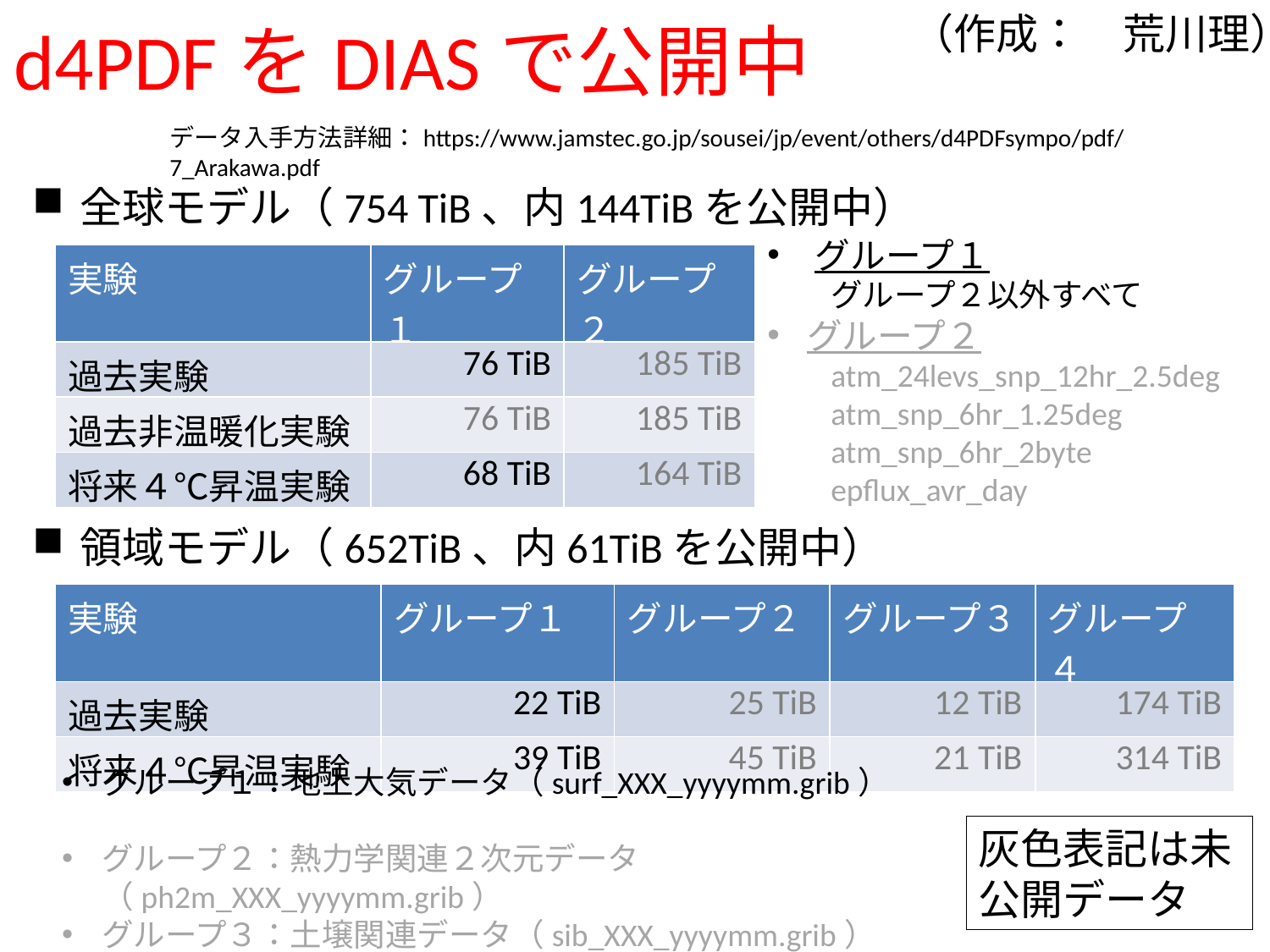

# d4PDFをDIASで公開中
（作成：　荒川理）
データ入手方法詳細：https://www.jamstec.go.jp/sousei/jp/event/others/d4PDFsympo/pdf/7_Arakawa.pdf
全球モデル（754 TiB、内144TiBを公開中）
グループ１
グループ２以外すべて
グループ２
atm_24levs_snp_12hr_2.5deg
atm_snp_6hr_1.25deg
atm_snp_6hr_2byte
epflux_avr_day
| 実験 | グループ１ | グループ２ |
| --- | --- | --- |
| 過去実験 | 76 TiB | 185 TiB |
| 過去非温暖化実験 | 76 TiB | 185 TiB |
| 将来４℃昇温実験 | 68 TiB | 164 TiB |
領域モデル（652TiB、内61TiBを公開中）
| 実験 | グループ１ | グループ２ | グループ３ | グループ４ |
| --- | --- | --- | --- | --- |
| 過去実験 | 22 TiB | 25 TiB | 12 TiB | 174 TiB |
| 将来４℃昇温実験 | 39 TiB | 45 TiB | 21 TiB | 314 TiB |
グループ１：地上大気データ（surf_XXX_yyyymm.grib）
グループ２：熱力学関連２次元データ（ph2m_XXX_yyyymm.grib）
グループ３：土壌関連データ（sib_XXX_yyyymm.grib）
グループ４：大気３次元データ（XXX_yyyy_dx20_3d.data）
灰色表記は未公開データ